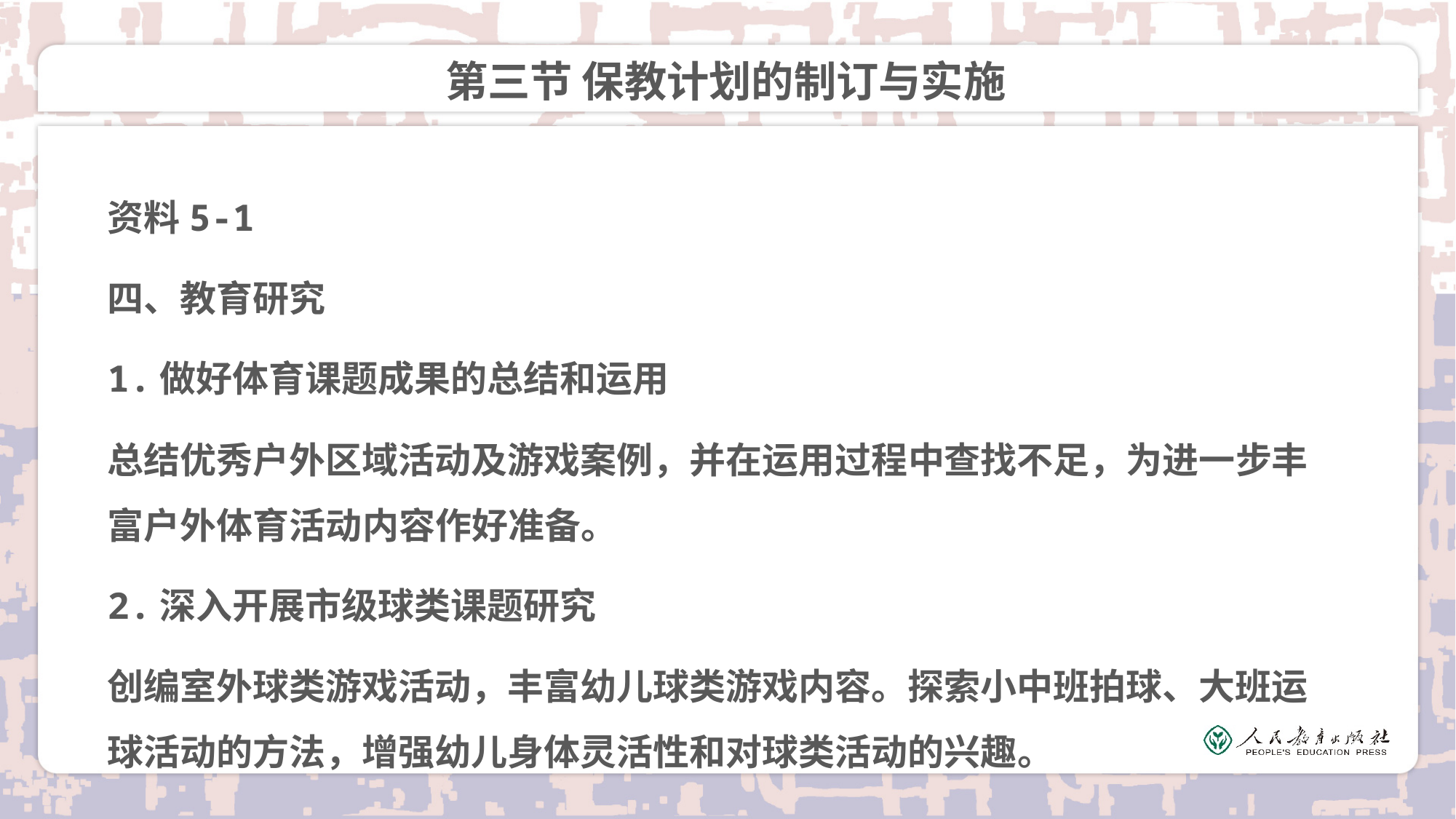

# 第三节 保教计划的制订与实施
资料5-1
四、教育研究
1.做好体育课题成果的总结和运用
总结优秀户外区域活动及游戏案例，并在运用过程中查找不足，为进一步丰富户外体育活动内容作好准备。
2.深入开展市级球类课题研究
创编室外球类游戏活动，丰富幼儿球类游戏内容。探索小中班拍球、大班运球活动的方法，增强幼儿身体灵活性和对球类活动的兴趣。